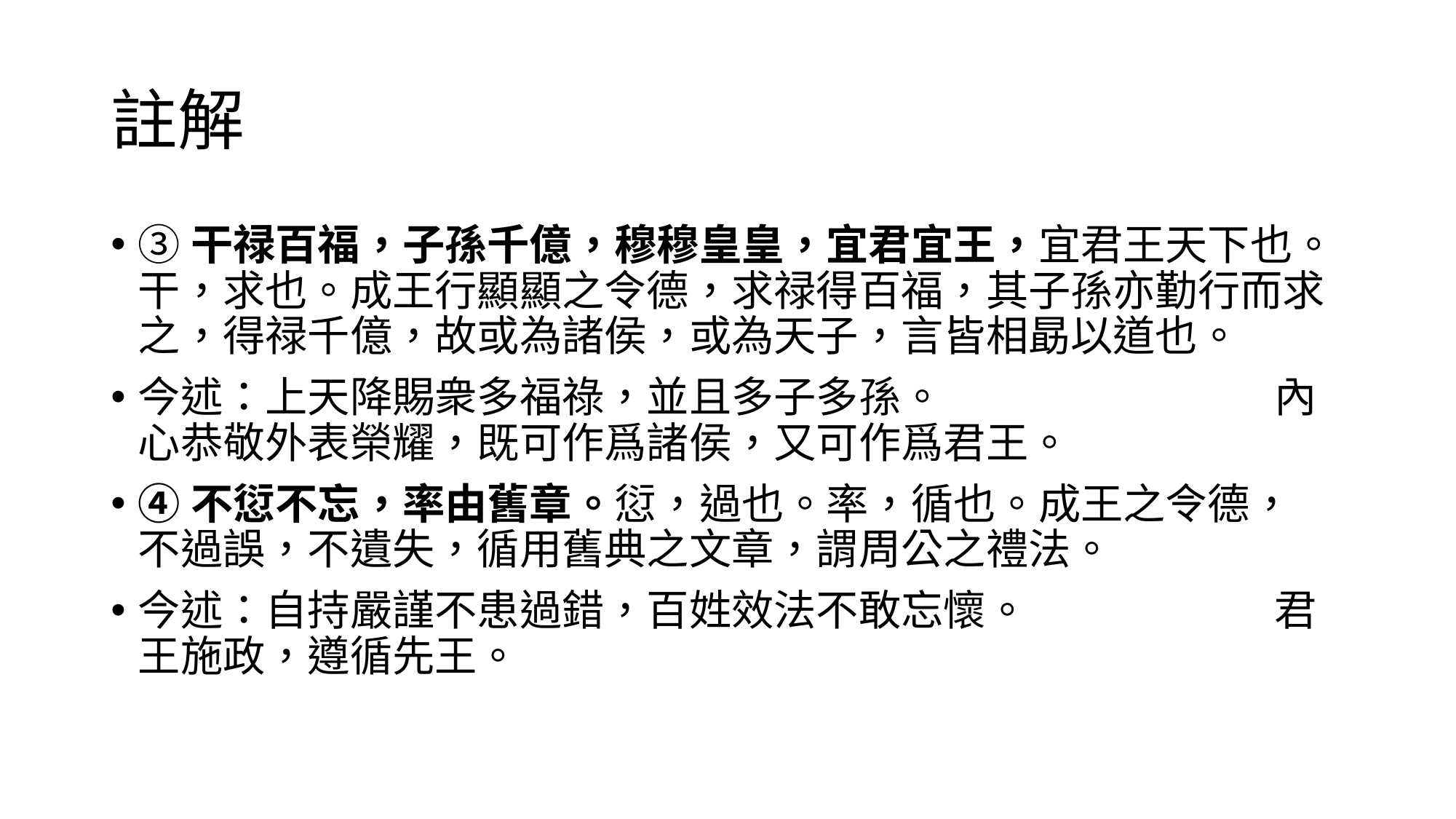

# 註解
③干禄百福，子孫千億，穆穆皇皇，宜君宜王，宜君王天下也。干，求也。成王行顯顯之令德，求禄得百福，其子孫亦勤行而求之，得禄千億，故或為諸侯，或為天子，言皆相勗以道也。
今述：上天降賜衆多福祿，並且多子多孫。                                   內心恭敬外表榮耀，既可作爲諸侯，又可作爲君王。
④不愆不忘，率由舊章。愆，過也。率，循也。成王之令德， 不過誤，不遺失，循用舊典之文章，謂周公之禮法。
今述：自持嚴謹不患過錯，百姓效法不敢忘懷。                          君王施政，遵循先王。